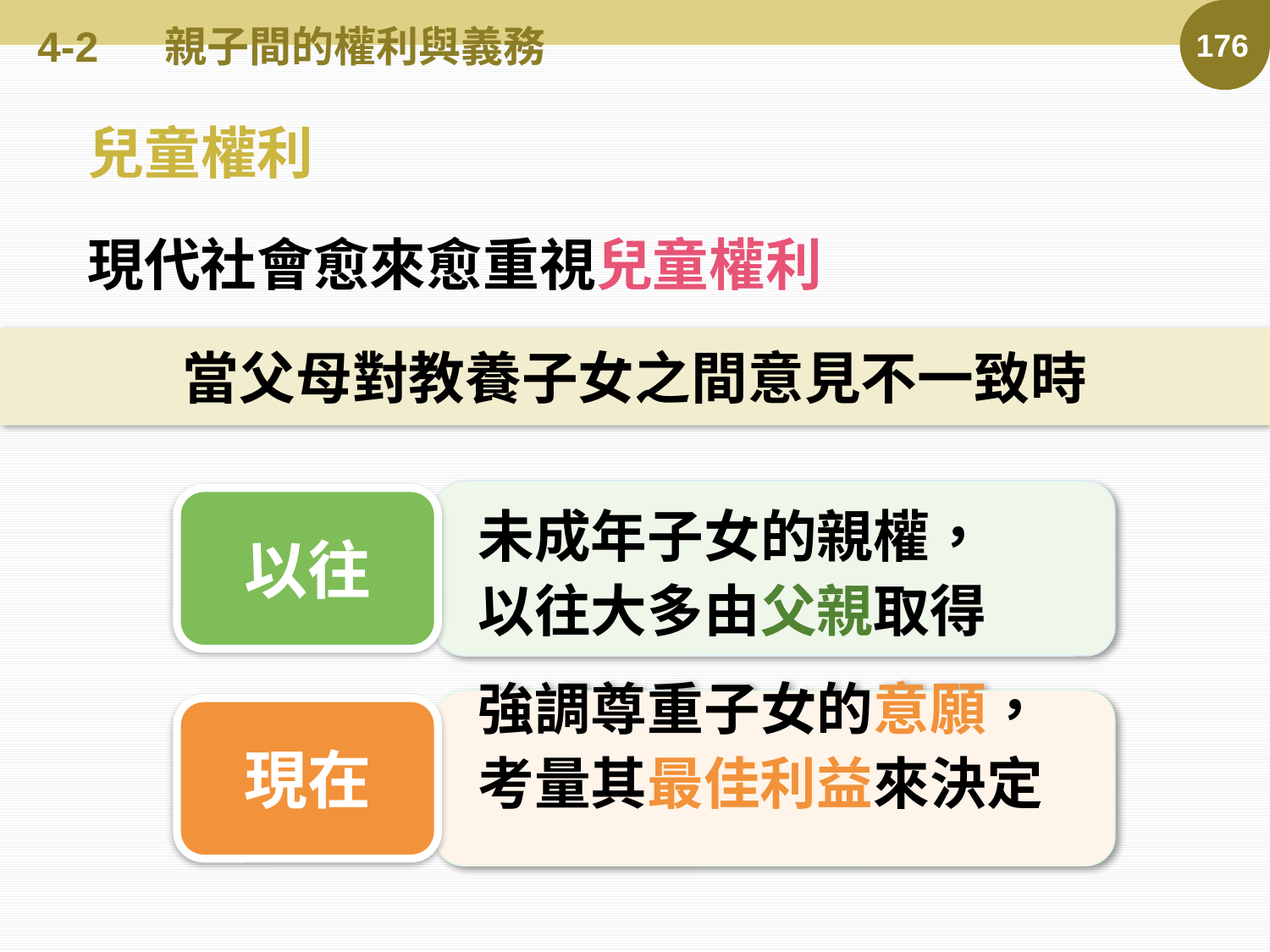

# 4-2	親子間的權利與義務
176
兒童權利
現代社會愈來愈重視兒童權利
當父母對教養子女之間意見不一致時
未成年子女的親權，
以往大多由父親取得
以往
強調尊重子女的意願，
考量其最佳利益來決定
現在